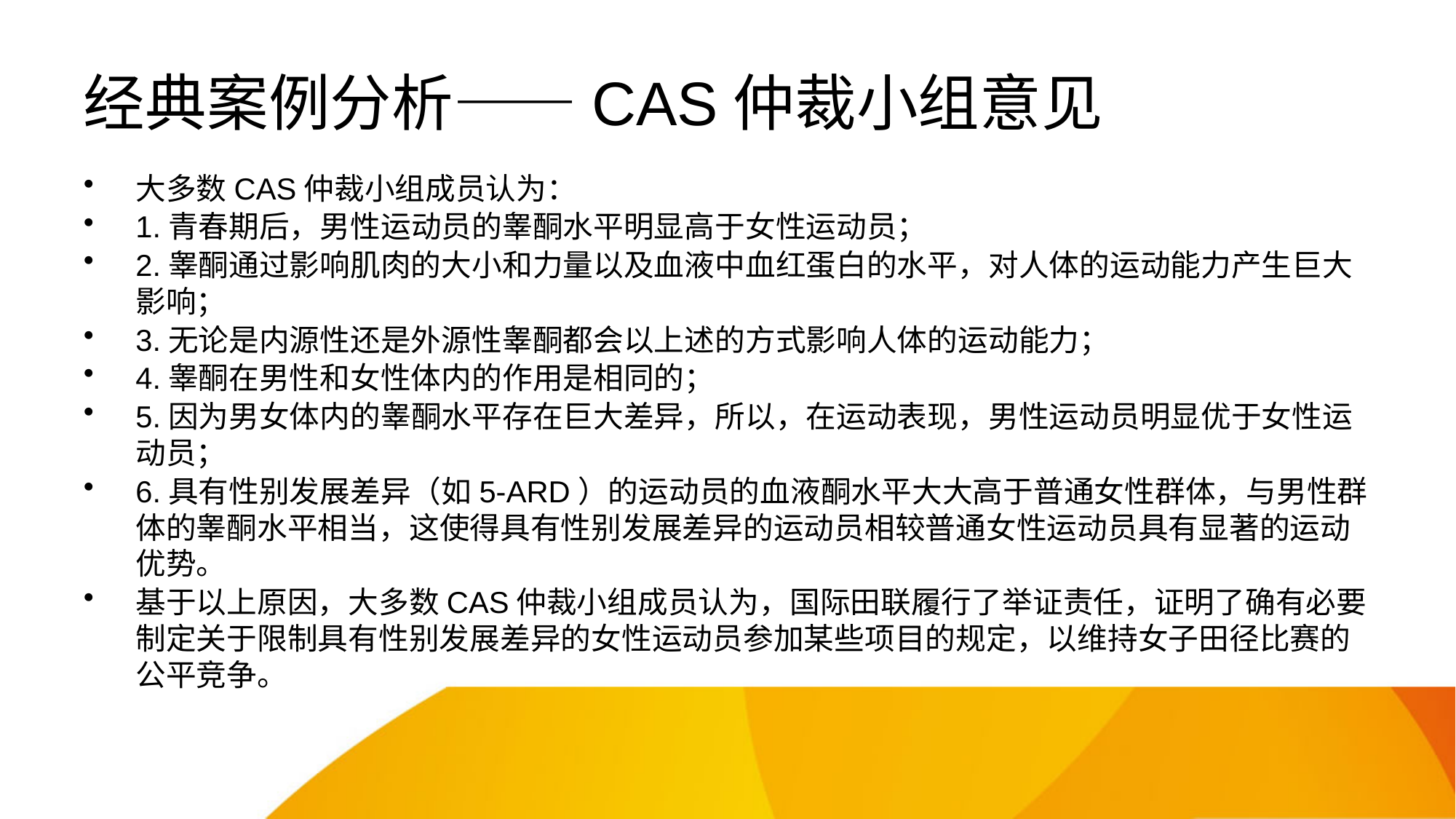

# 经典案例分析——CAS仲裁小组意见
大多数CAS仲裁小组成员认为：
1.青春期后，男性运动员的睾酮水平明显高于女性运动员；
2.睾酮通过影响肌肉的大小和力量以及血液中血红蛋白的水平，对人体的运动能力产生巨大影响；
3.无论是内源性还是外源性睾酮都会以上述的方式影响人体的运动能力；
4.睾酮在男性和女性体内的作用是相同的；
5.因为男女体内的睾酮水平存在巨大差异，所以，在运动表现，男性运动员明显优于女性运动员；
6.具有性别发展差异（如5-ARD）的运动员的血液酮水平大大高于普通女性群体，与男性群体的睾酮水平相当，这使得具有性别发展差异的运动员相较普通女性运动员具有显著的运动优势。
基于以上原因，大多数CAS仲裁小组成员认为，国际田联履行了举证责任，证明了确有必要制定关于限制具有性别发展差异的女性运动员参加某些项目的规定，以维持女子田径比赛的公平竞争。